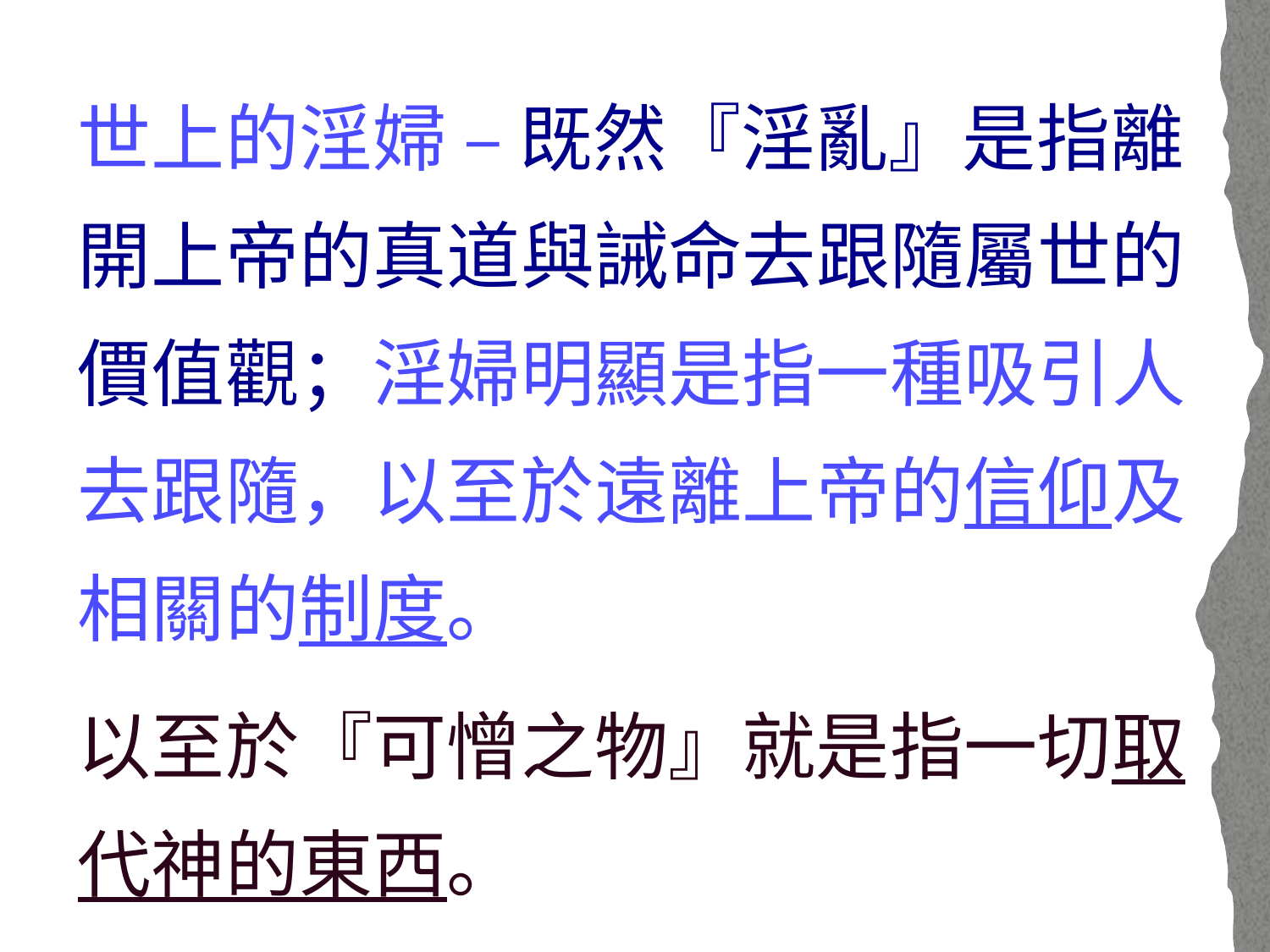

世上的淫婦 – 既然『淫亂』是指離開上帝的真道與誡命去跟隨屬世的價值觀；淫婦明顯是指一種吸引人去跟隨，以至於遠離上帝的信仰及相關的制度。
以至於『可憎之物』就是指一切取代神的東西。